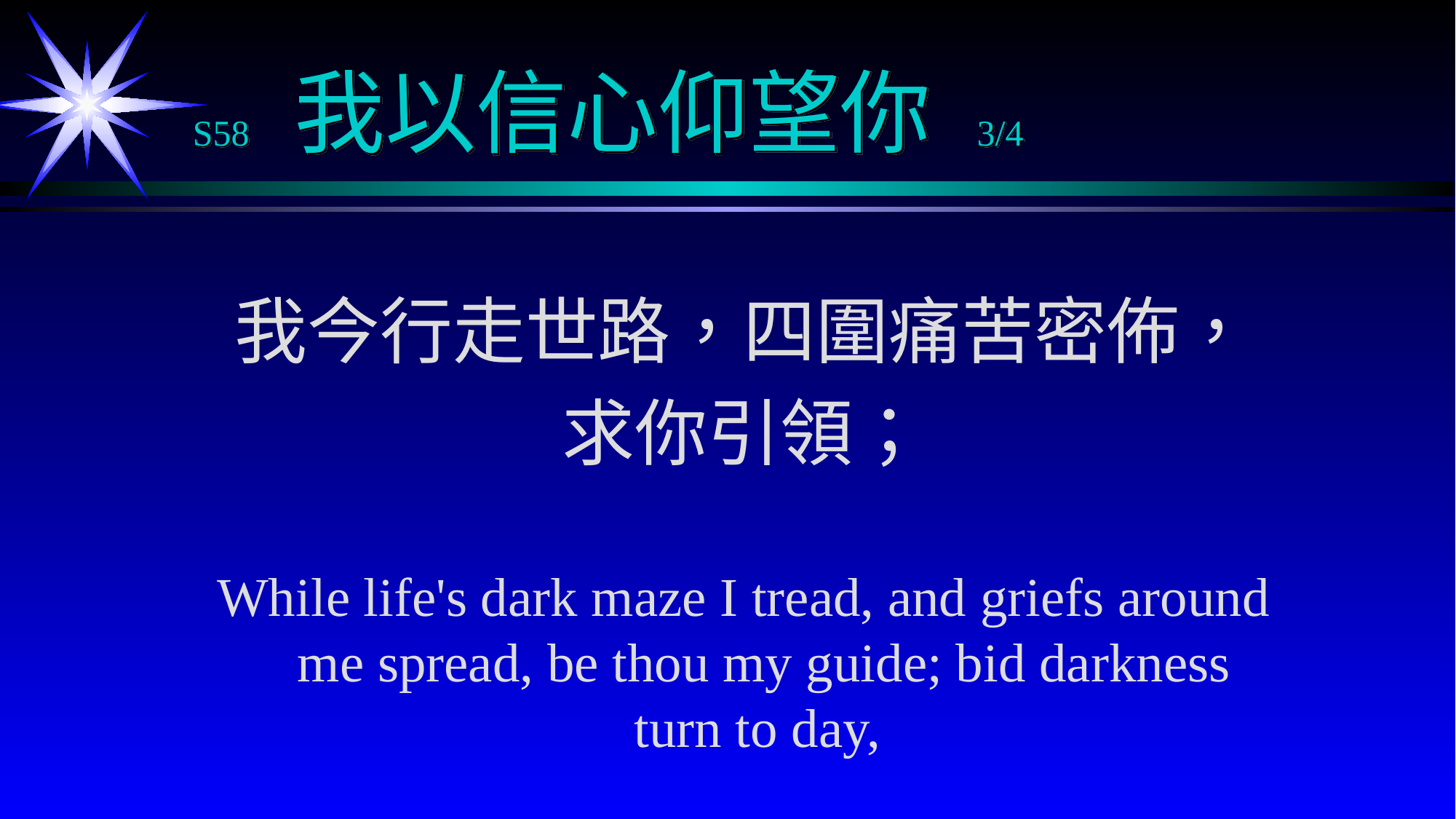

# S58    我以信心仰望你  3/4
我今行走世路，四圍痛苦密佈，
求你引領；

While life's dark maze I tread, and griefs around me spread, be thou my guide; bid darkness turn to day,